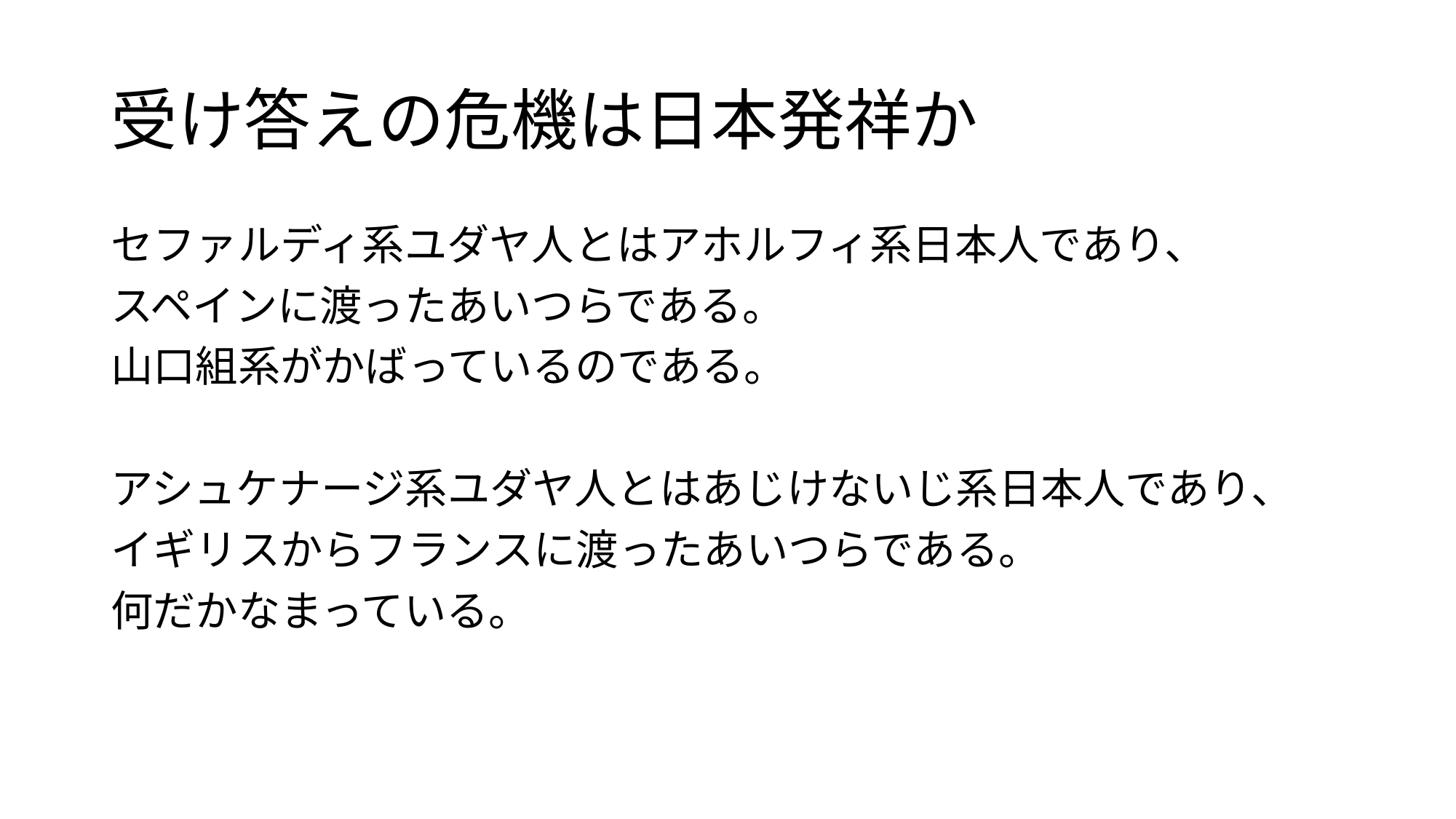

# 受け答えの危機は日本発祥か
セファルディ系ユダヤ人とはアホルフィ系日本人であり、
スペインに渡ったあいつらである。
山口組系がかばっているのである。

アシュケナージ系ユダヤ人とはあじけないじ系日本人であり、
イギリスからフランスに渡ったあいつらである。
何だかなまっている。